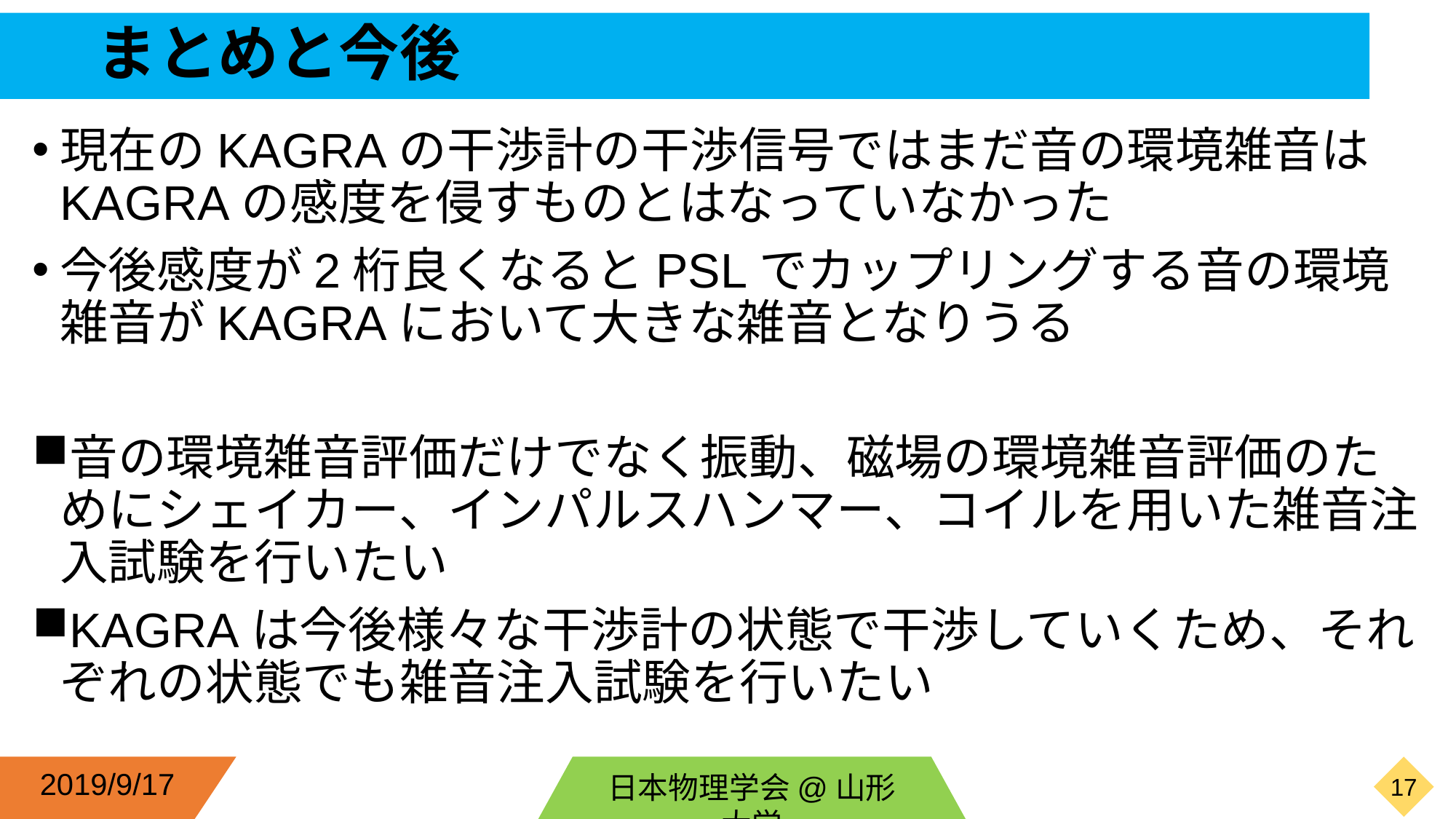

# まとめと今後
現在のKAGRAの干渉計の干渉信号ではまだ音の環境雑音はKAGRAの感度を侵すものとはなっていなかった
今後感度が2桁良くなるとPSLでカップリングする音の環境雑音がKAGRAにおいて大きな雑音となりうる

音の環境雑音評価だけでなく振動、磁場の環境雑音評価のためにシェイカー、インパルスハンマー、コイルを用いた雑音注入試験を行いたい
KAGRAは今後様々な干渉計の状態で干渉していくため、それぞれの状態でも雑音注入試験を行いたい
2019/9/17
日本物理学会@山形大学
17